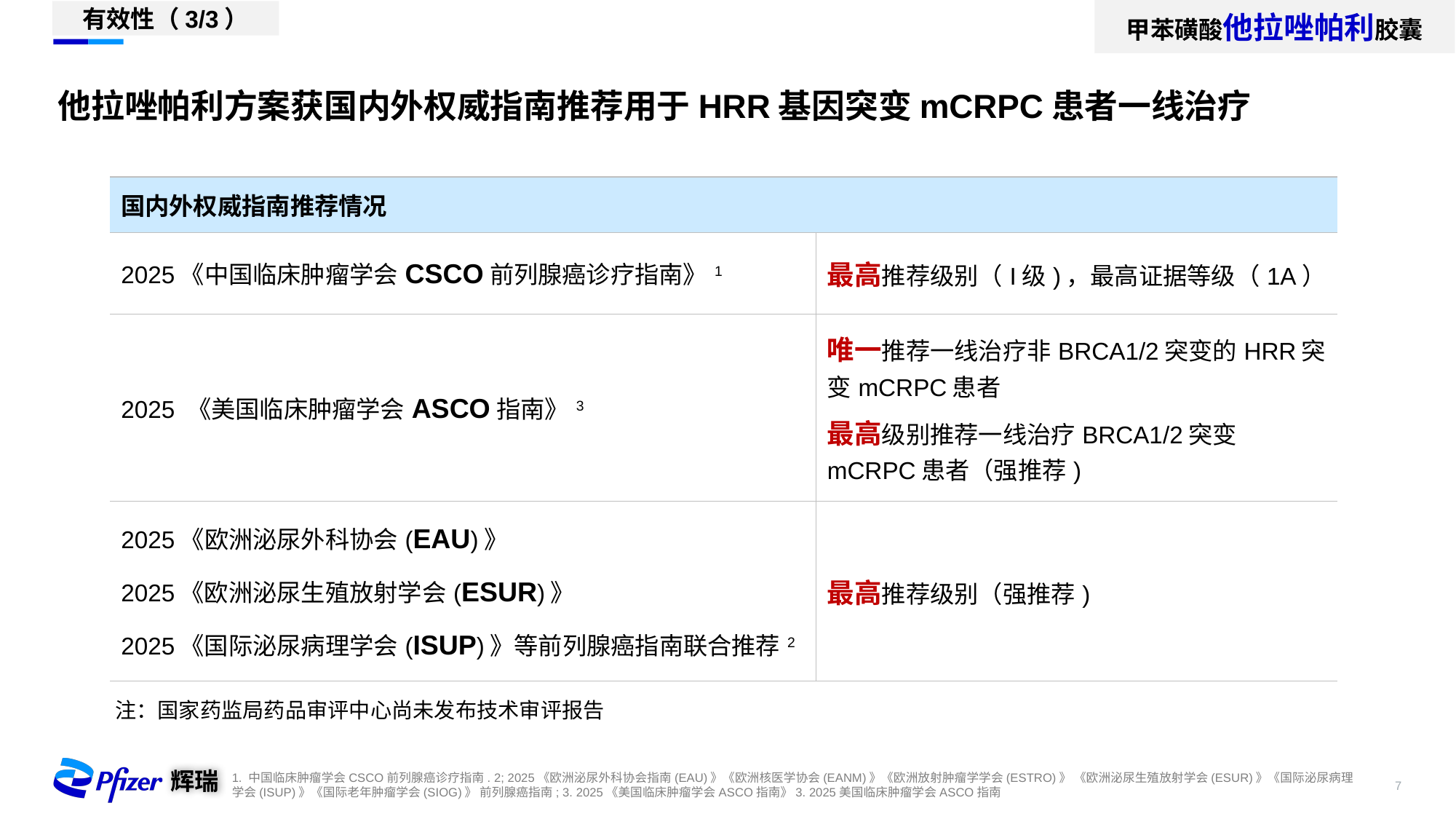

甲苯磺酸他拉唑帕利胶囊
有效性（3/3）
他拉唑帕利方案获国内外权威指南推荐用于HRR基因突变mCRPC患者一线治疗
| 国内外权威指南推荐情况 |  |
| --- | --- |
| 2025《中国临床肿瘤学会CSCO前列腺癌诊疗指南》1 | 最高推荐级别（I级)，最高证据等级（1A） |
| 2025 《美国临床肿瘤学会ASCO指南》3 | 唯一推荐一线治疗非BRCA1/2突变的HRR突变mCRPC患者 最高级别推荐一线治疗BRCA1/2突变mCRPC患者（强推荐) |
| 2025《欧洲泌尿外科协会(EAU)》 2025《欧洲泌尿生殖放射学会(ESUR)》 2025《国际泌尿病理学会(ISUP)》等前列腺癌指南联合推荐2 | 最高推荐级别（强推荐) |
注：国家药监局药品审评中心尚未发布技术审评报告
1. 中国临床肿瘤学会CSCO前列腺癌诊疗指南. 2; 2025《欧洲泌尿外科协会指南(EAU)》《欧洲核医学协会(EANM)》《欧洲放射肿瘤学学会(ESTRO)》 《欧洲泌尿生殖放射学会(ESUR)》《国际泌尿病理学会(ISUP)》《国际老年肿瘤学会(SIOG)》 前列腺癌指南; 3. 2025《美国临床肿瘤学会ASCO指南》3. 2025美国临床肿瘤学会ASCO指南